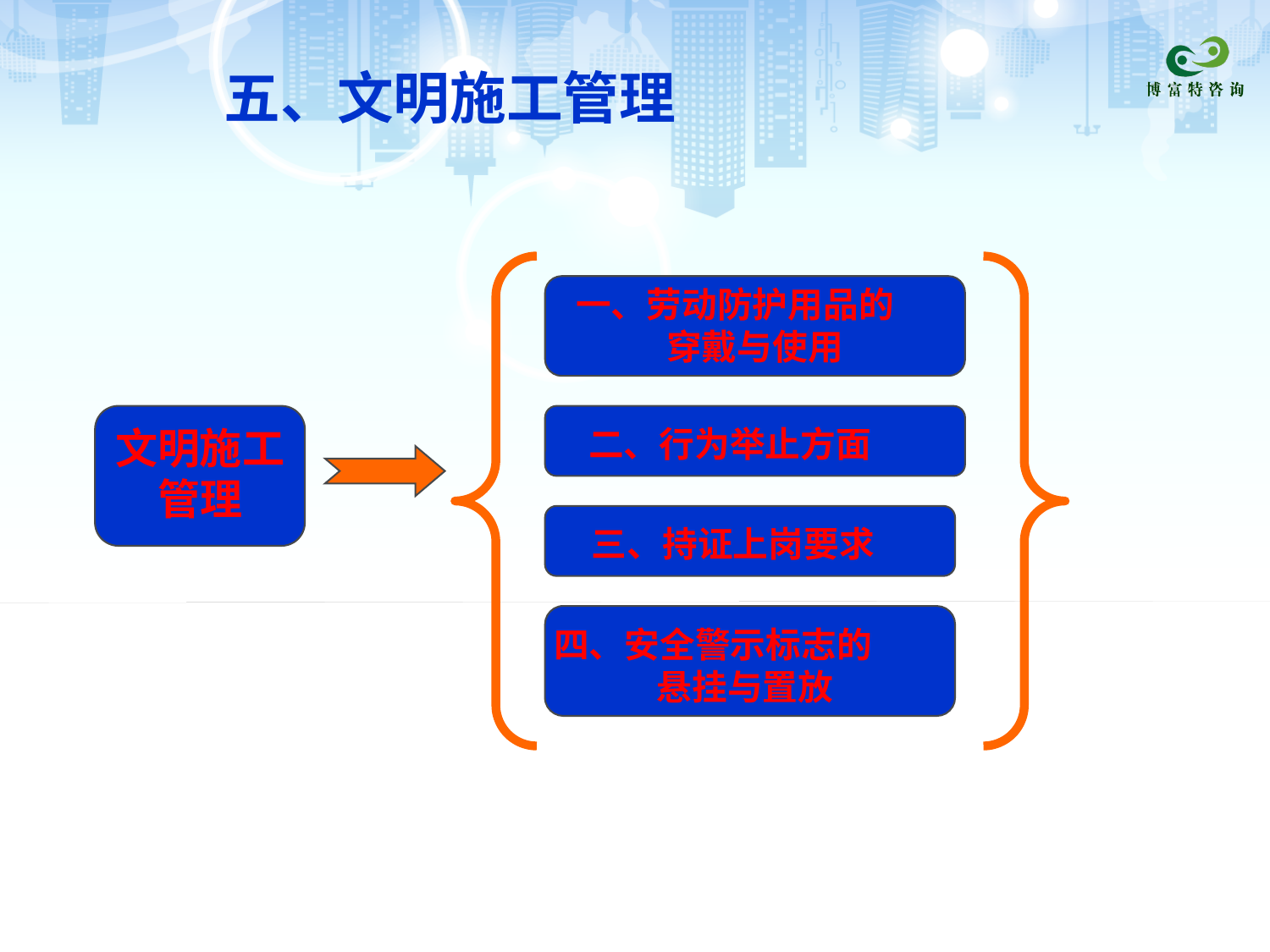

五、文明施工管理

一、劳动防护用品的      穿戴与使用

文明施工管理
二、行为举止方面

 三、持证上岗要求

四、安全警示标志的         悬挂与置放